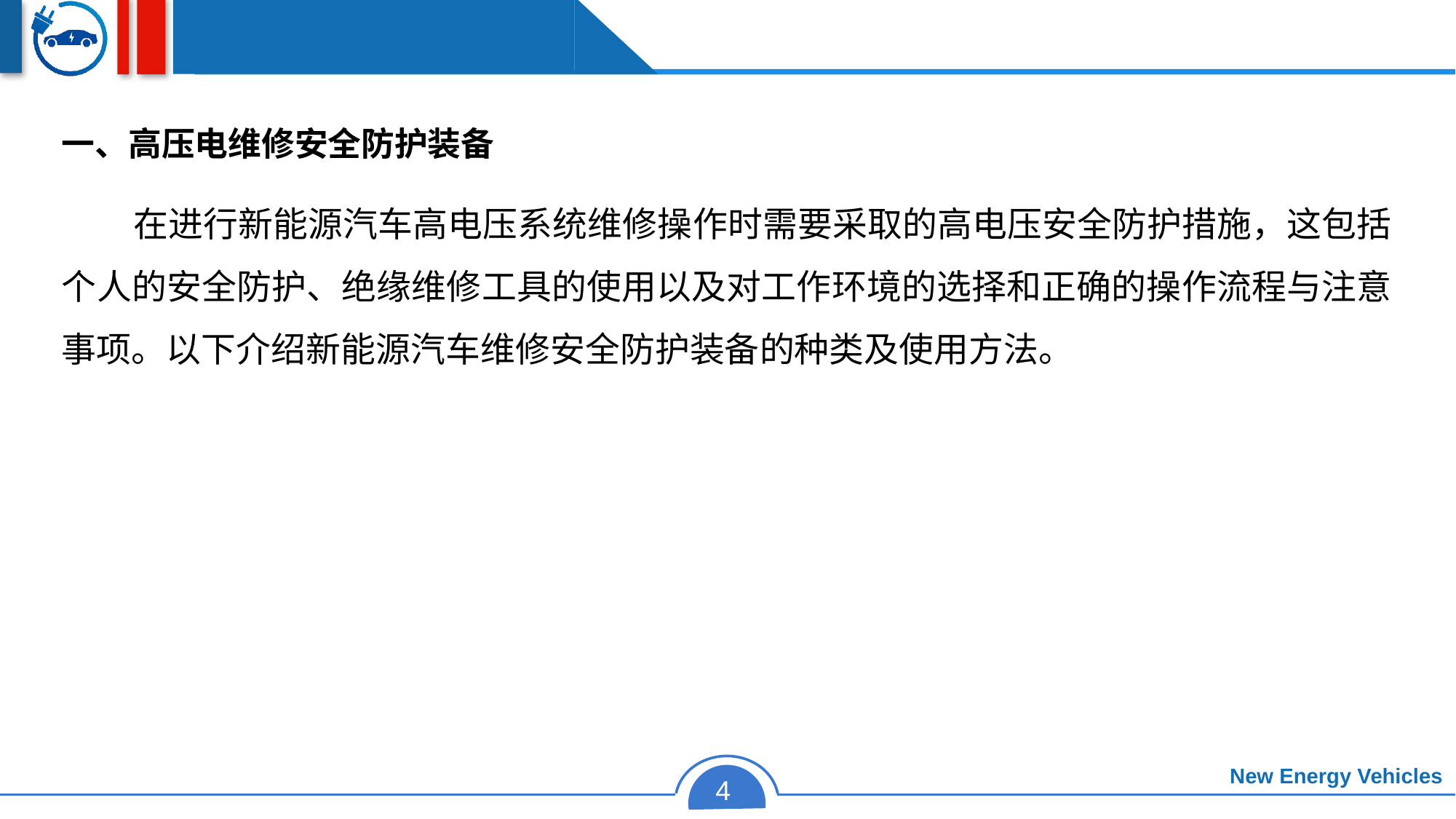

一、高压电维修安全防护装备
        在进行新能源汽车高电压系统维修操作时需要采取的高电压安全防护措施，这包括个人的安全防护、绝缘维修工具的使用以及对工作环境的选择和正确的操作流程与注意事项。以下介绍新能源汽车维修安全防护装备的种类及使用方法。